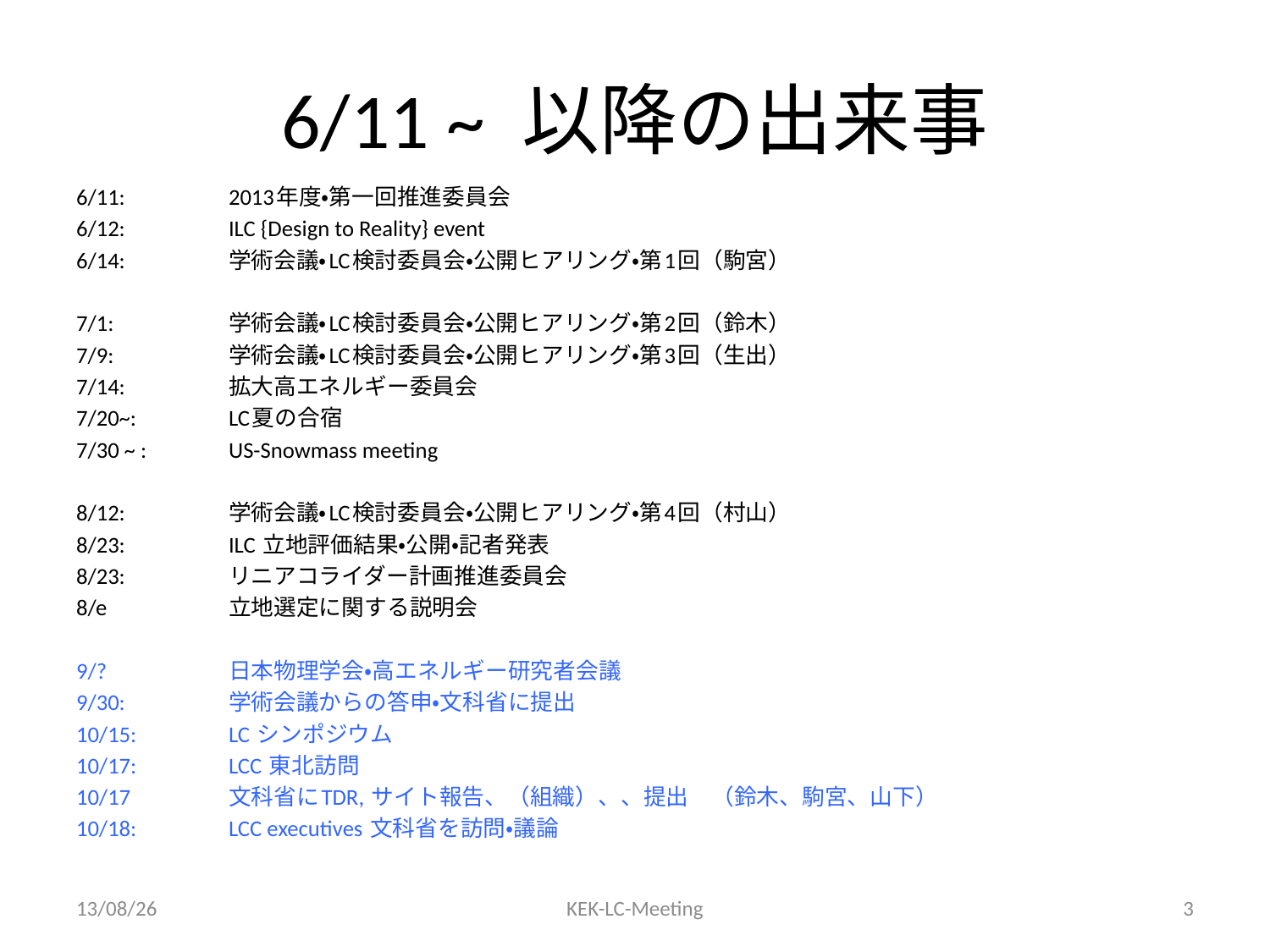

# 6/11 ~ 以降の出来事
6/11:			2013年度・第一回推進委員会
6/12:			ILC {Design to Reality} event
6/14:			学術会議・LC検討委員会・公開ヒアリング・第1回（駒宮）

7/1: 			学術会議・LC検討委員会・公開ヒアリング・第2回（鈴木）
7/9:			学術会議・LC検討委員会・公開ヒアリング・第3回（生出）
7/14: 		拡大高エネルギー委員会
7/20~:		LC夏の合宿
7/30 ~ : 		US-Snowmass meeting

8/12:			学術会議・LC検討委員会・公開ヒアリング・第4回（村山）
8/23: 		ILC 立地評価結果・公開・記者発表
8/23:			リニアコライダー計画推進委員会
8/e 			立地選定に関する説明会

9/?			日本物理学会・高エネルギー研究者会議
9/30: 		学術会議からの答申・文科省に提出
10/15: 		LC シンポジウム
10/17:		LCC 東北訪問
10/17		文科省にTDR, サイト報告、（組織）、、提出　（鈴木、駒宮、山下）
10/18:		LCC executives 文科省を訪問・議論

13/08/26
KEK-LC-Meeting
3